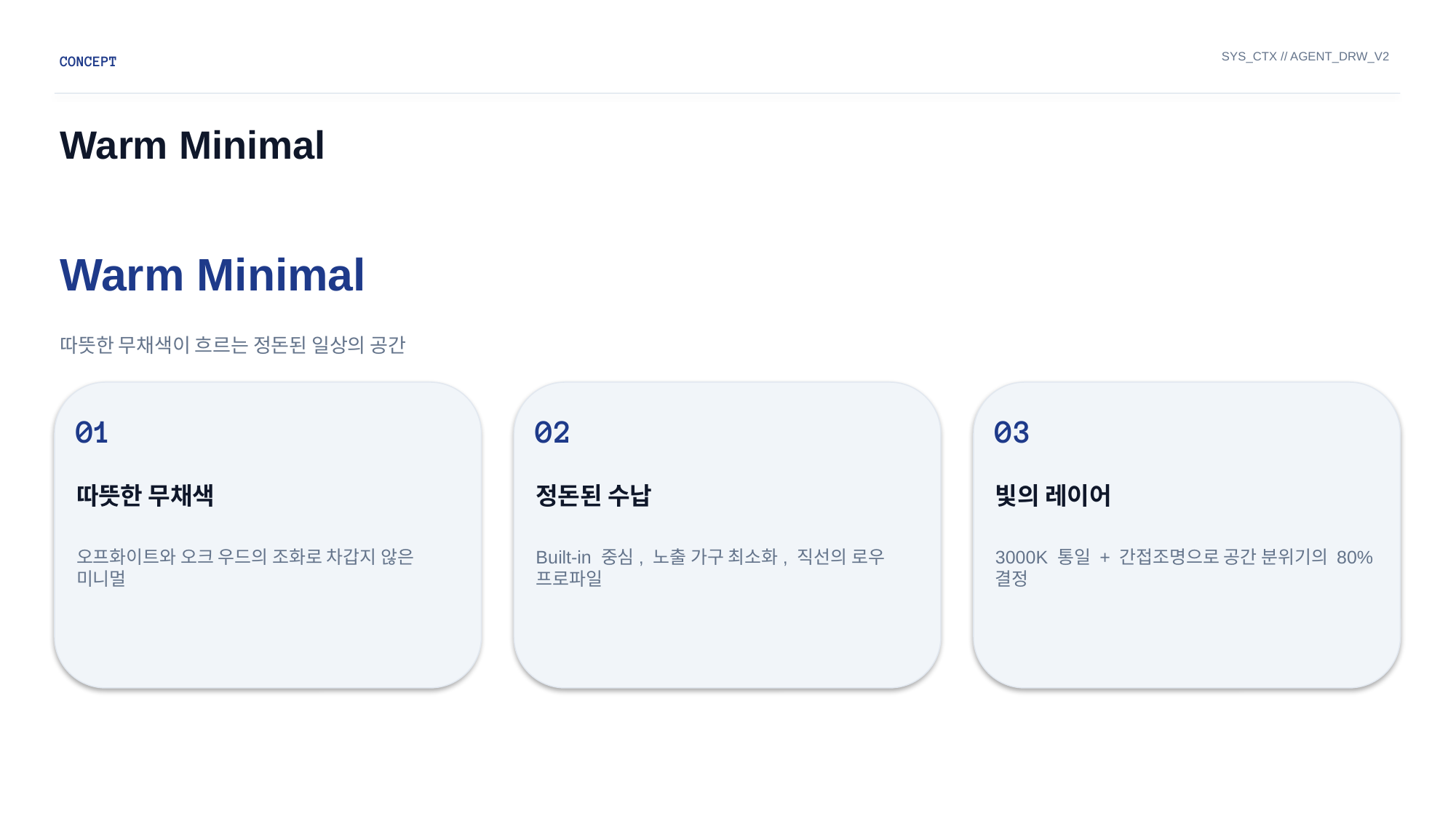

SYS_CTX // AGENT_DRW_V2
CONCEPT

Warm Minimal
Warm Minimal
따뜻한 무채색이 흐르는 정돈된 일상의 공간

01
02
03
따뜻한 무채색
정돈된 수납
빛의 레이어
오프화이트와 오크 우드의 조화로 차갑지 않은 미니멀
Built-in 중심, 노출 가구 최소화, 직선의 로우 프로파일
3000K 통일 + 간접조명으로 공간 분위기의 80% 결정